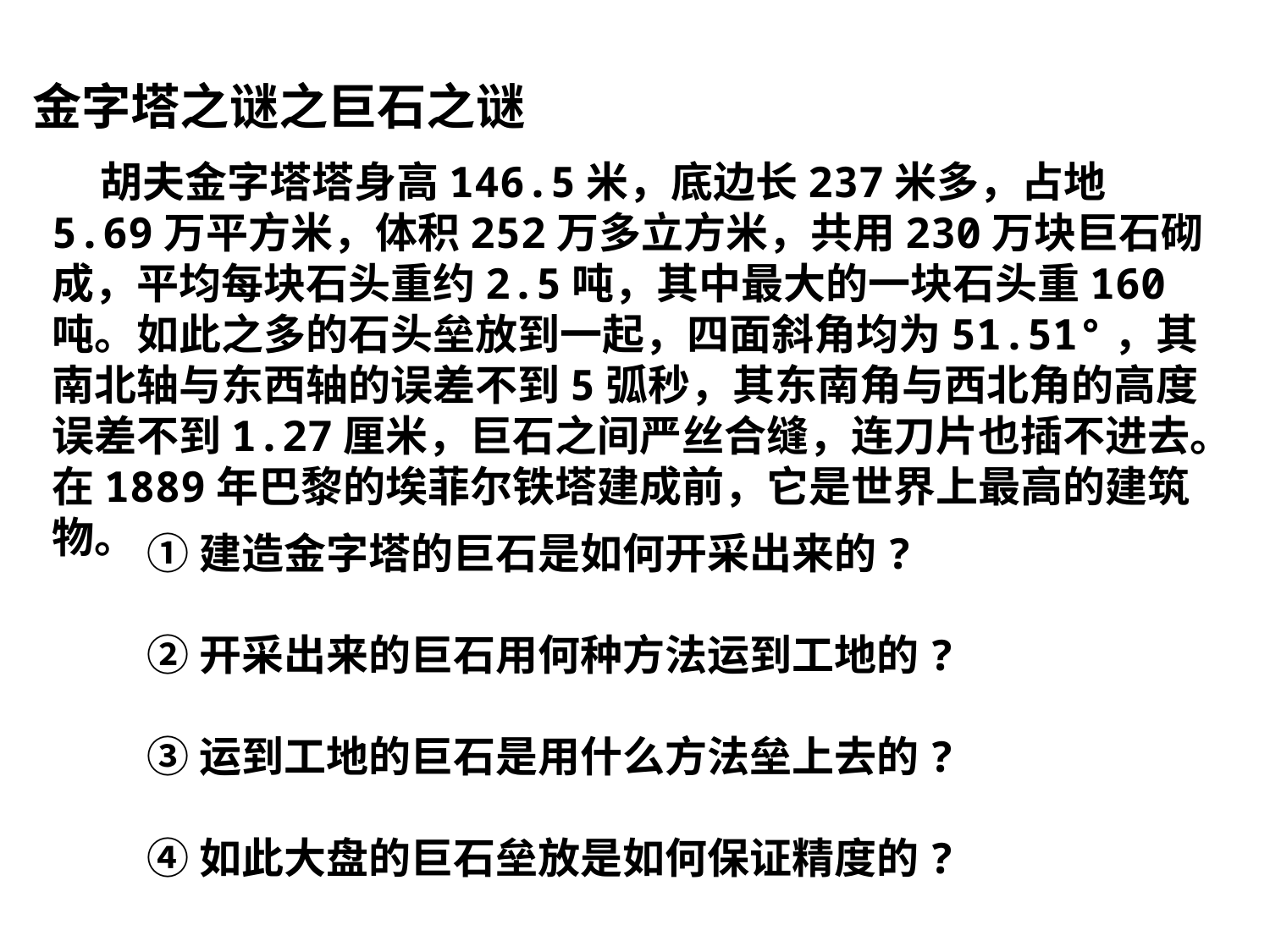

金字塔之谜之巨石之谜
    胡夫金字塔塔身高146.5米，底边长237米多，占地5.69万平方米，体积252万多立方米，共用230万块巨石砌成，平均每块石头重约2.5吨，其中最大的一块石头重160吨。如此之多的石头垒放到一起，四面斜角均为51.51°，其南北轴与东西轴的误差不到5弧秒，其东南角与西北角的高度误差不到1.27厘米，巨石之间严丝合缝，连刀片也插不进去。在1889年巴黎的埃菲尔铁塔建成前，它是世界上最高的建筑物。
①建造金字塔的巨石是如何开采出来的?

②开采出来的巨石用何种方法运到工地的?

③运到工地的巨石是用什么方法垒上去的?

④如此大盘的巨石垒放是如何保证精度的?